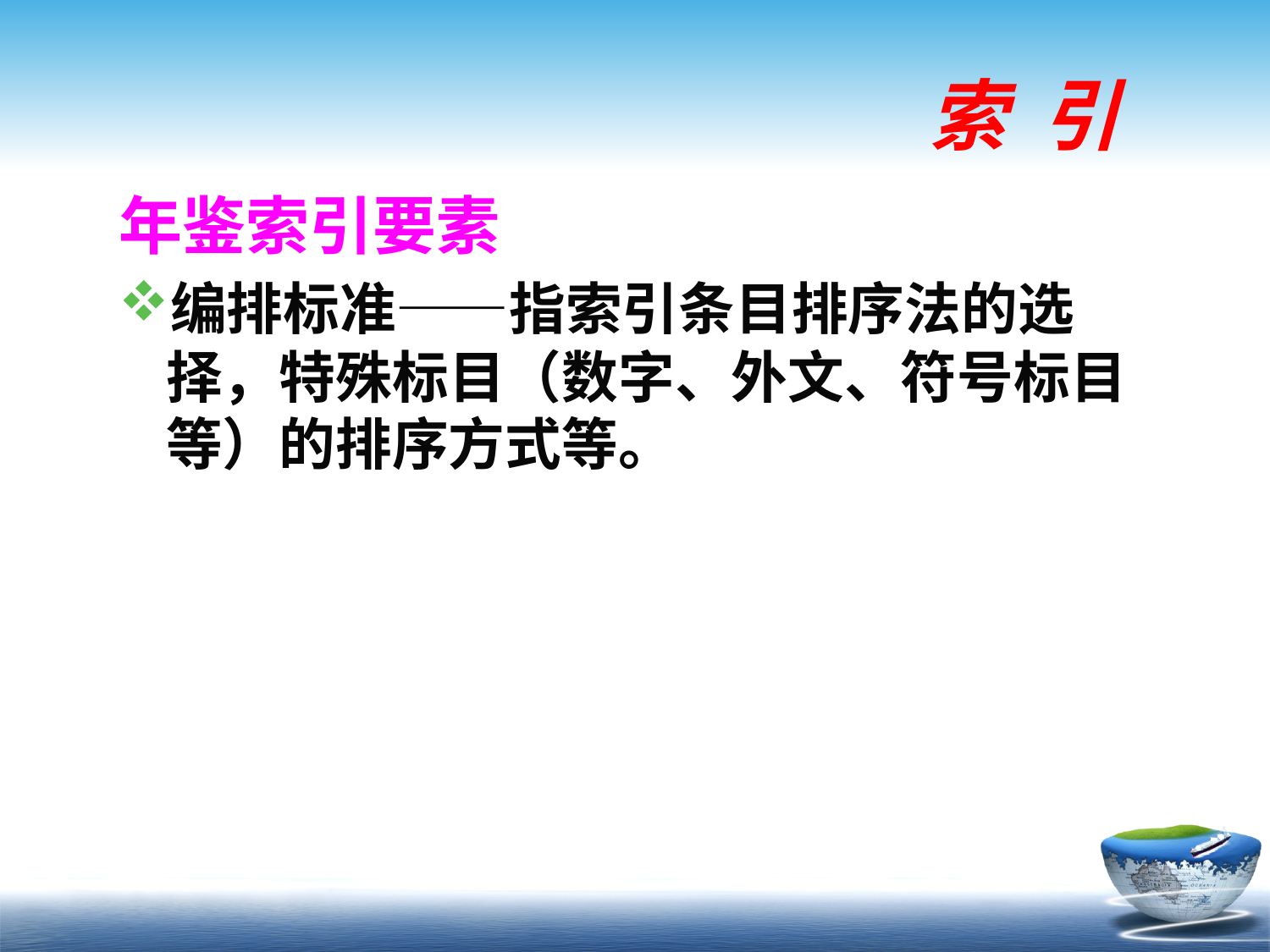

# 索  引
年鉴索引要素
编排标准——指索引条目排序法的选择，特殊标目（数字、外文、符号标目等）的排序方式等。